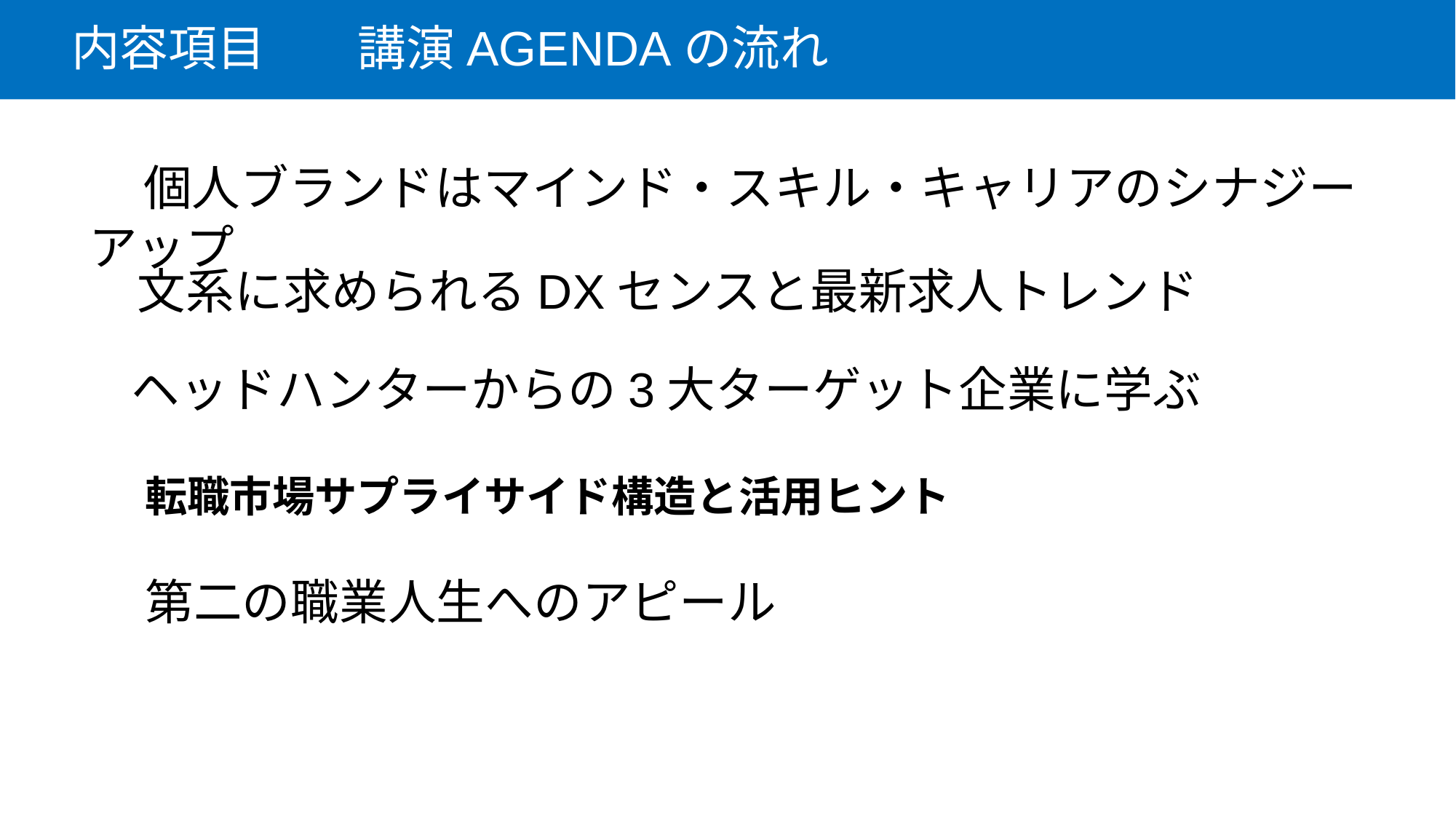

内容項目   　 講演AGENDAの流れ
　個人ブランドはマインド・スキル・キャリアのシナジーアップ
　文系に求められるDXセンスと最新求人トレンド
　ヘッドハンターからの3大ターゲット企業に学ぶ

　転職市場サプライサイド構造と活用ヒント

　第二の職業人生へのアピール